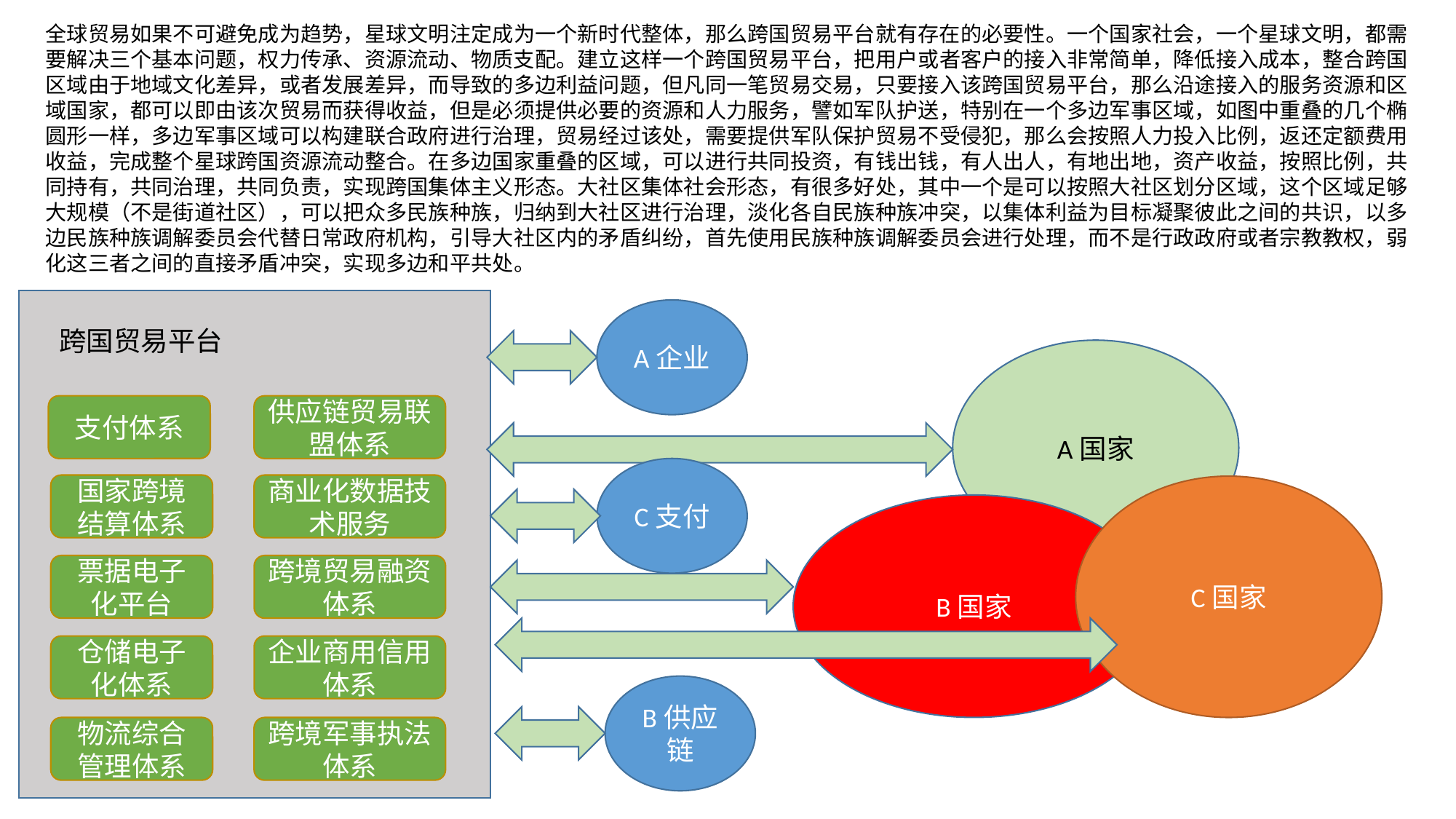

全球贸易如果不可避免成为趋势，星球文明注定成为一个新时代整体，那么跨国贸易平台就有存在的必要性。一个国家社会，一个星球文明，都需要解决三个基本问题，权力传承、资源流动、物质支配。建立这样一个跨国贸易平台，把用户或者客户的接入非常简单，降低接入成本，整合跨国区域由于地域文化差异，或者发展差异，而导致的多边利益问题，但凡同一笔贸易交易，只要接入该跨国贸易平台，那么沿途接入的服务资源和区域国家，都可以即由该次贸易而获得收益，但是必须提供必要的资源和人力服务，譬如军队护送，特别在一个多边军事区域，如图中重叠的几个椭圆形一样，多边军事区域可以构建联合政府进行治理，贸易经过该处，需要提供军队保护贸易不受侵犯，那么会按照人力投入比例，返还定额费用收益，完成整个星球跨国资源流动整合。在多边国家重叠的区域，可以进行共同投资，有钱出钱，有人出人，有地出地，资产收益，按照比例，共同持有，共同治理，共同负责，实现跨国集体主义形态。大社区集体社会形态，有很多好处，其中一个是可以按照大社区划分区域，这个区域足够大规模（不是街道社区），可以把众多民族种族，归纳到大社区进行治理，淡化各自民族种族冲突，以集体利益为目标凝聚彼此之间的共识，以多边民族种族调解委员会代替日常政府机构，引导大社区内的矛盾纠纷，首先使用民族种族调解委员会进行处理，而不是行政政府或者宗教教权，弱化这三者之间的直接矛盾冲突，实现多边和平共处。

A企业
跨国贸易平台

A国家
支付体系
供应链贸易联盟体系

C支付
国家跨境结算体系
商业化数据技术服务
C国家

B国家
票据电子化平台
跨境贸易融资体系

仓储电子化体系
企业商用信用体系
B供应链

物流综合管理体系
跨境军事执法体系